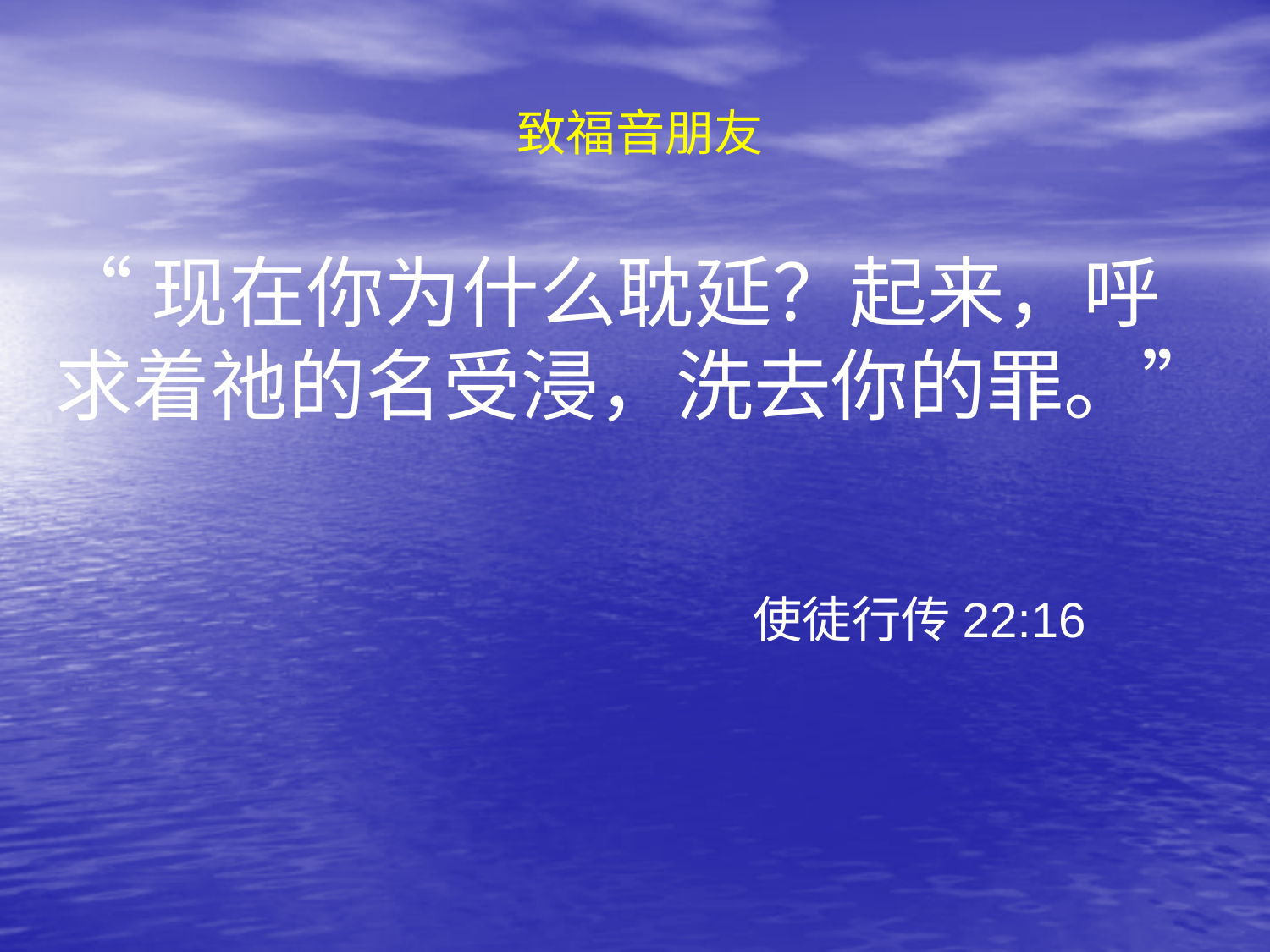

致福音朋友
# “现在你为什么耽延？起来，呼求着祂的名受浸，洗去你的罪。”
使徒行传22:16